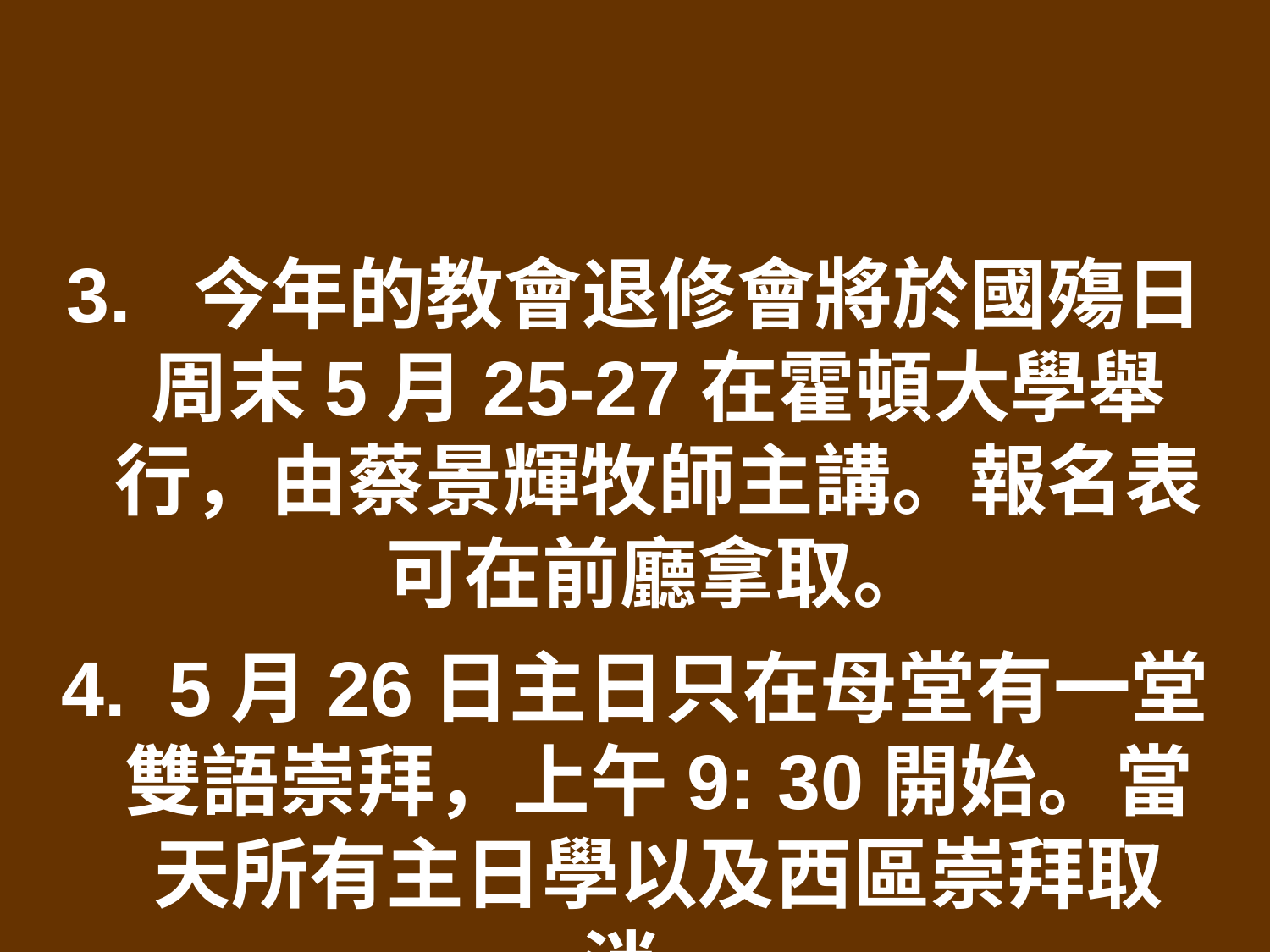

3.  今年的教會退修會將於國殤日周末5月25-27在霍頓大學舉行，由蔡景輝牧師主講。報名表可在前廳拿取。
4.  5月26日主日只在母堂有一堂雙語崇拜，上午9: 30開始。當天所有主日學以及西區崇拜取消。